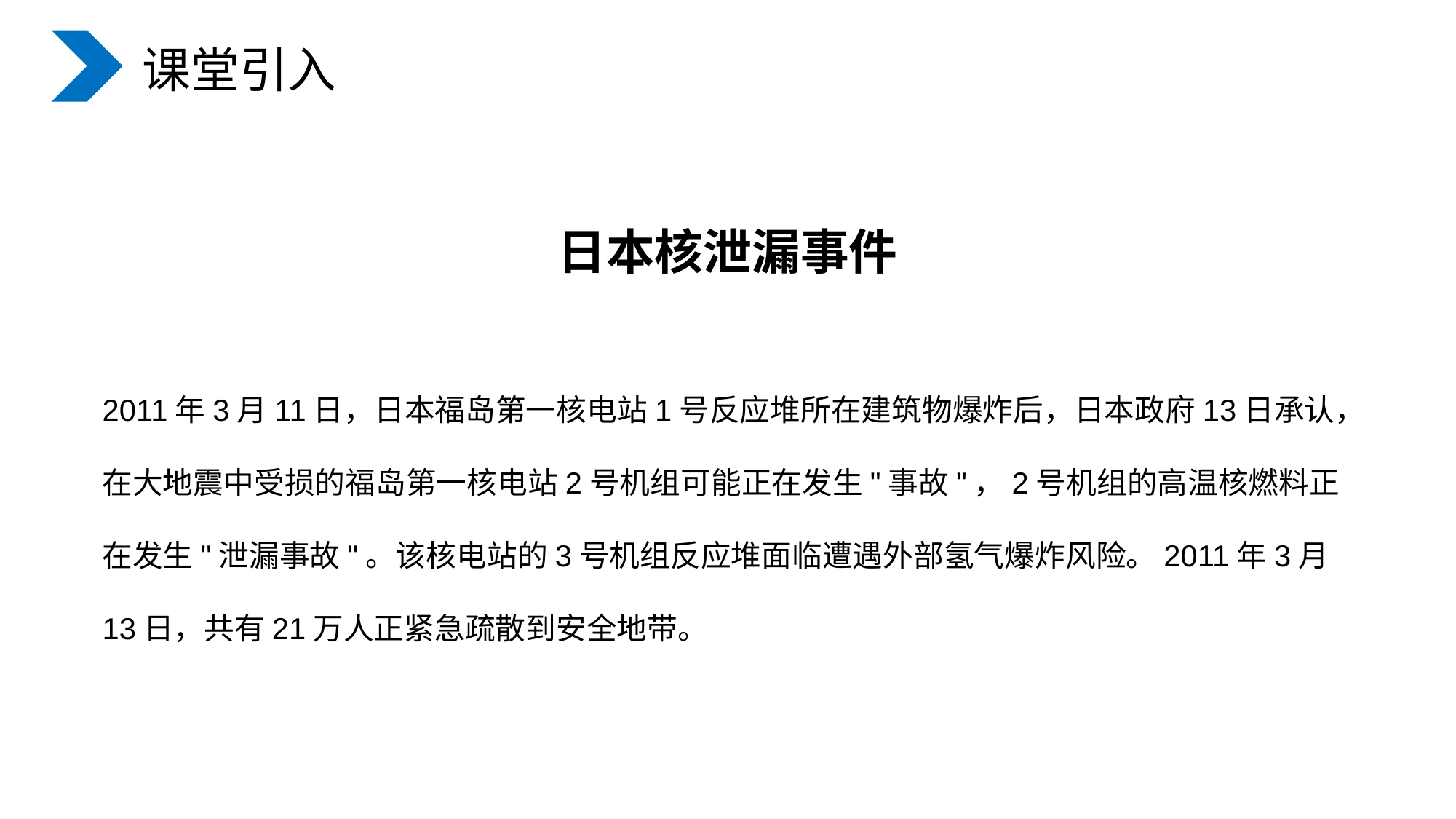

课堂引入
日本核泄漏事件
2011年3月11日，日本福岛第一核电站1号反应堆所在建筑物爆炸后，日本政府13日承认，在大地震中受损的福岛第一核电站2号机组可能正在发生"事故"，2号机组的高温核燃料正在发生"泄漏事故"。该核电站的3号机组反应堆面临遭遇外部氢气爆炸风险。2011年3月13日，共有21万人正紧急疏散到安全地带。